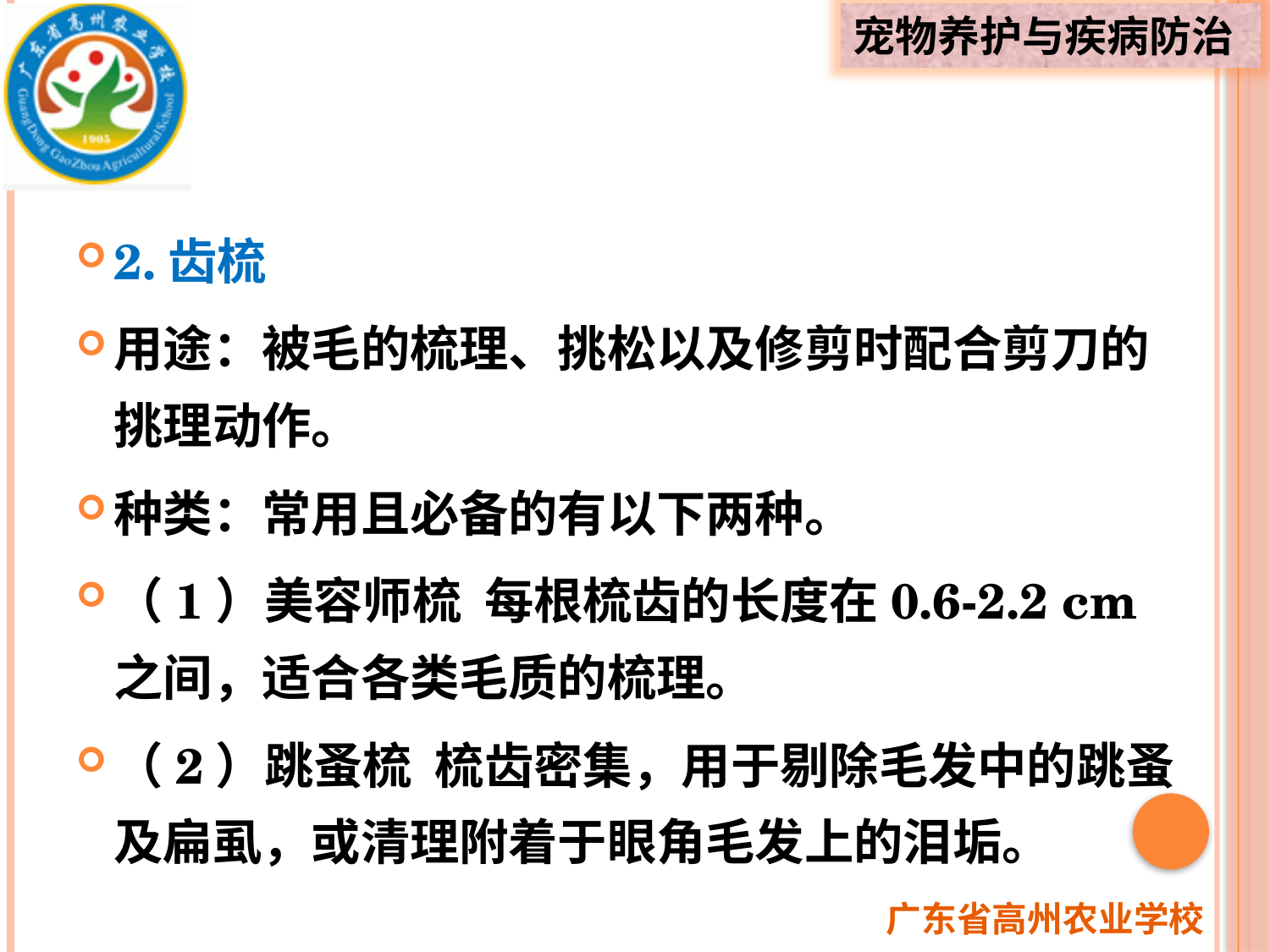

2.齿梳
用途：被毛的梳理、挑松以及修剪时配合剪刀的挑理动作。
种类：常用且必备的有以下两种。
（1）美容师梳  每根梳齿的长度在0.6-2.2 cm之间，适合各类毛质的梳理。
（2）跳蚤梳  梳齿密集，用于剔除毛发中的跳蚤及扁虱，或清理附着于眼角毛发上的泪垢。